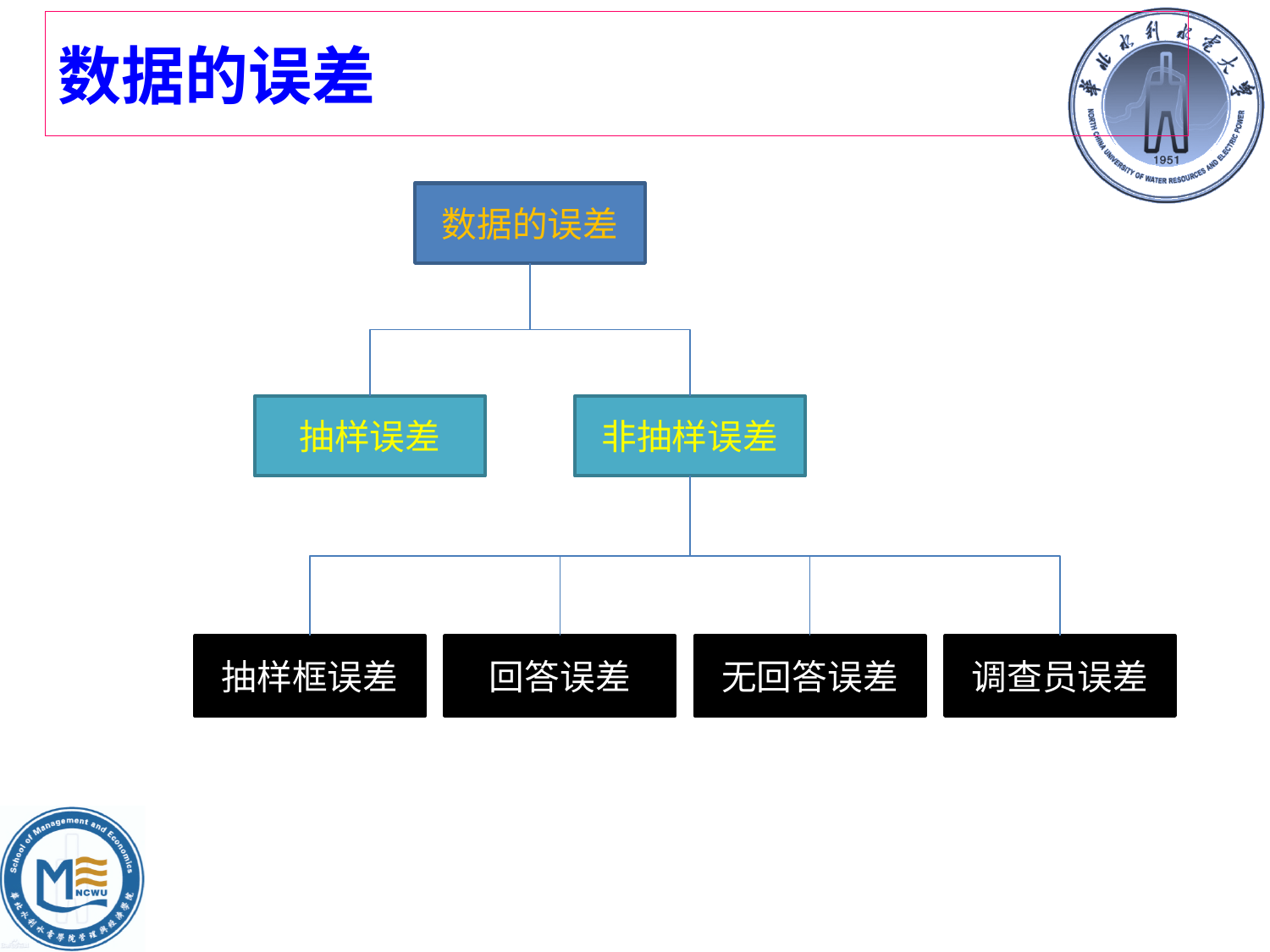

# 数据的误差
数据的误差
抽样误差
非抽样误差
抽样框误差
回答误差
无回答误差
调查员误差